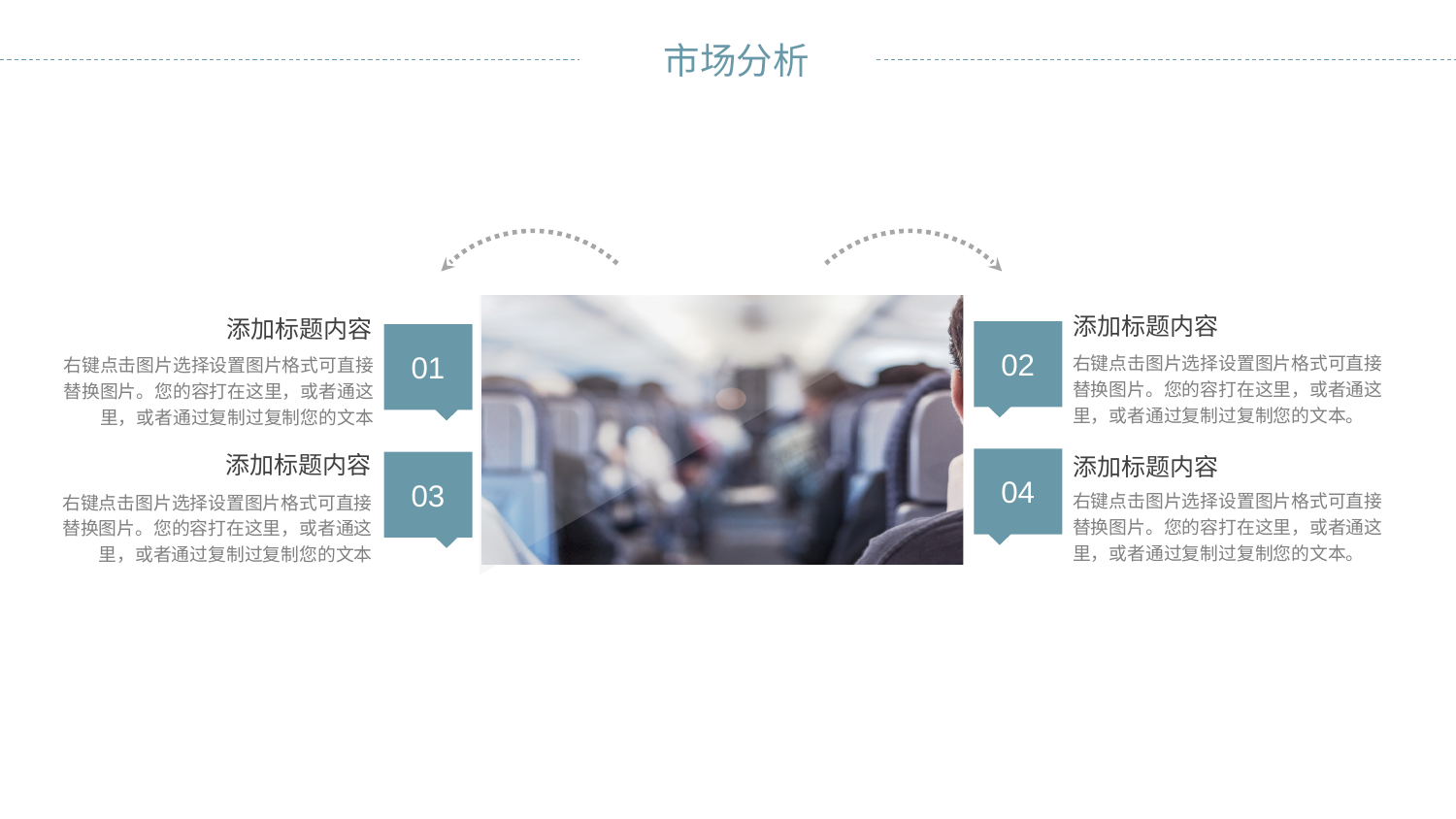

添加标题内容
右键点击图片选择设置图片格式可直接替换图片。您的容打在这里，或者通这里，或者通过复制过复制您的文本。
添加标题内容
右键点击图片选择设置图片格式可直接替换图片。您的容打在这里，或者通这里，或者通过复制过复制您的文本
02
01
04
添加标题内容
右键点击图片选择设置图片格式可直接替换图片。您的容打在这里，或者通这里，或者通过复制过复制您的文本
03
添加标题内容
右键点击图片选择设置图片格式可直接替换图片。您的容打在这里，或者通这里，或者通过复制过复制您的文本。